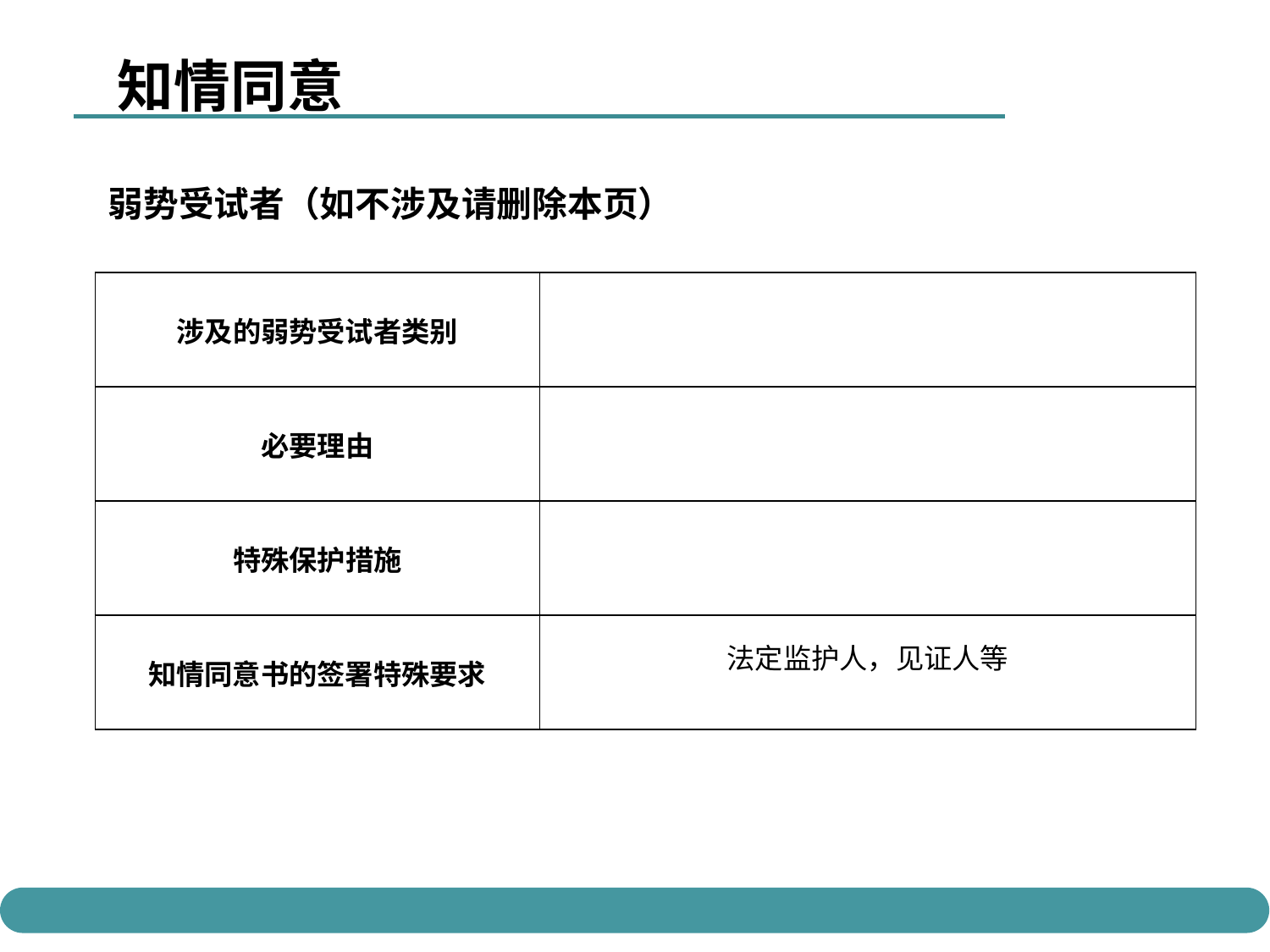

知情同意
| 弱势受试者（如不涉及请删除本页） |  |
| --- | --- |
| 涉及的弱势受试者类别 |  |
| 必要理由 |  |
| 特殊保护措施 |  |
| 知情同意书的签署特殊要求 | 法定监护人，见证人等 |

12